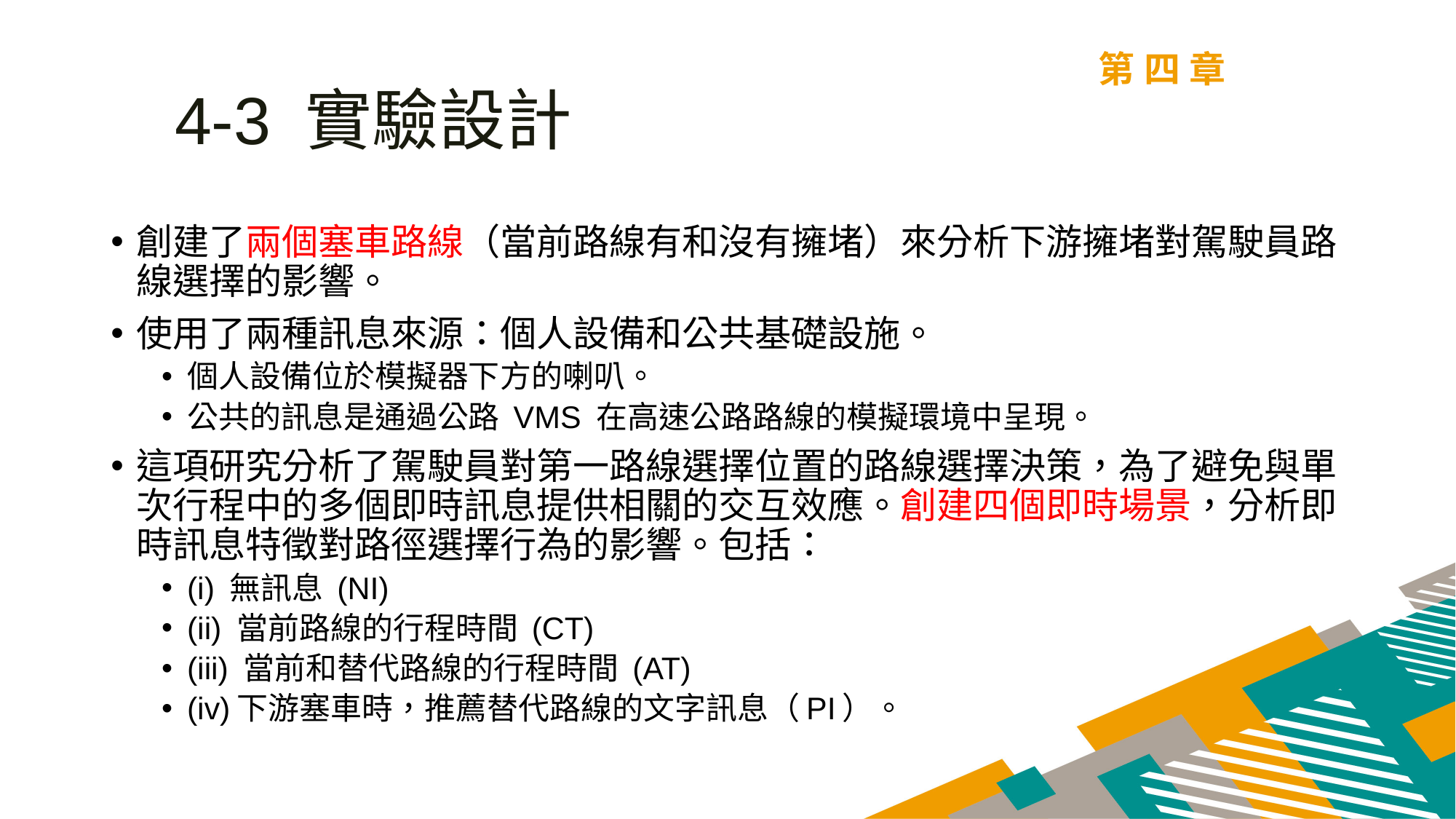

第四章
4-3 實驗設計
創建了兩個塞車路線（當前路線有和沒有擁堵）來分析下游擁堵對駕駛員路線選擇的影響。
使用了兩種訊息來源：個人設備和公共基礎設施。
個人設備位於模擬器下方的喇叭。
公共的訊息是通過公路 VMS 在高速公路路線的模擬環境中呈現。
這項研究分析了駕駛員對第一路線選擇位置的路線選擇決策，為了避免與單次行程中的多個即時訊息提供相關的交互效應。創建四個即時場景，分析即時訊息特徵對路徑選擇行為的影響。包括：
(i) 無訊息 (NI)
(ii) 當前路線的行程時間 (CT)
(iii) 當前和替代路線的行程時間 (AT)
(iv)下游塞車時，推薦替代路線的文字訊息（PI）。